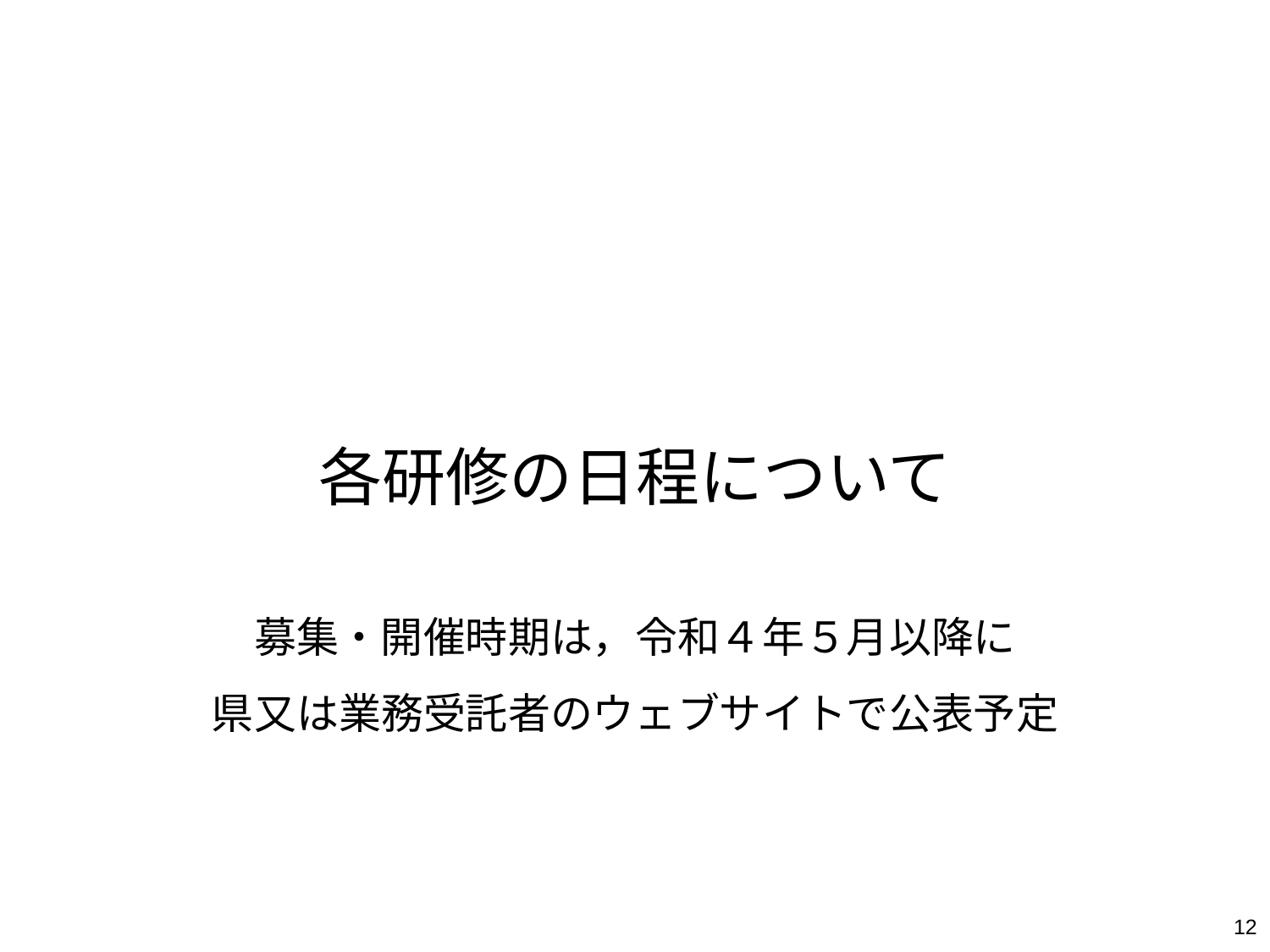

各研修の日程について
募集・開催時期は，令和４年５月以降に
県又は業務受託者のウェブサイトで公表予定
12